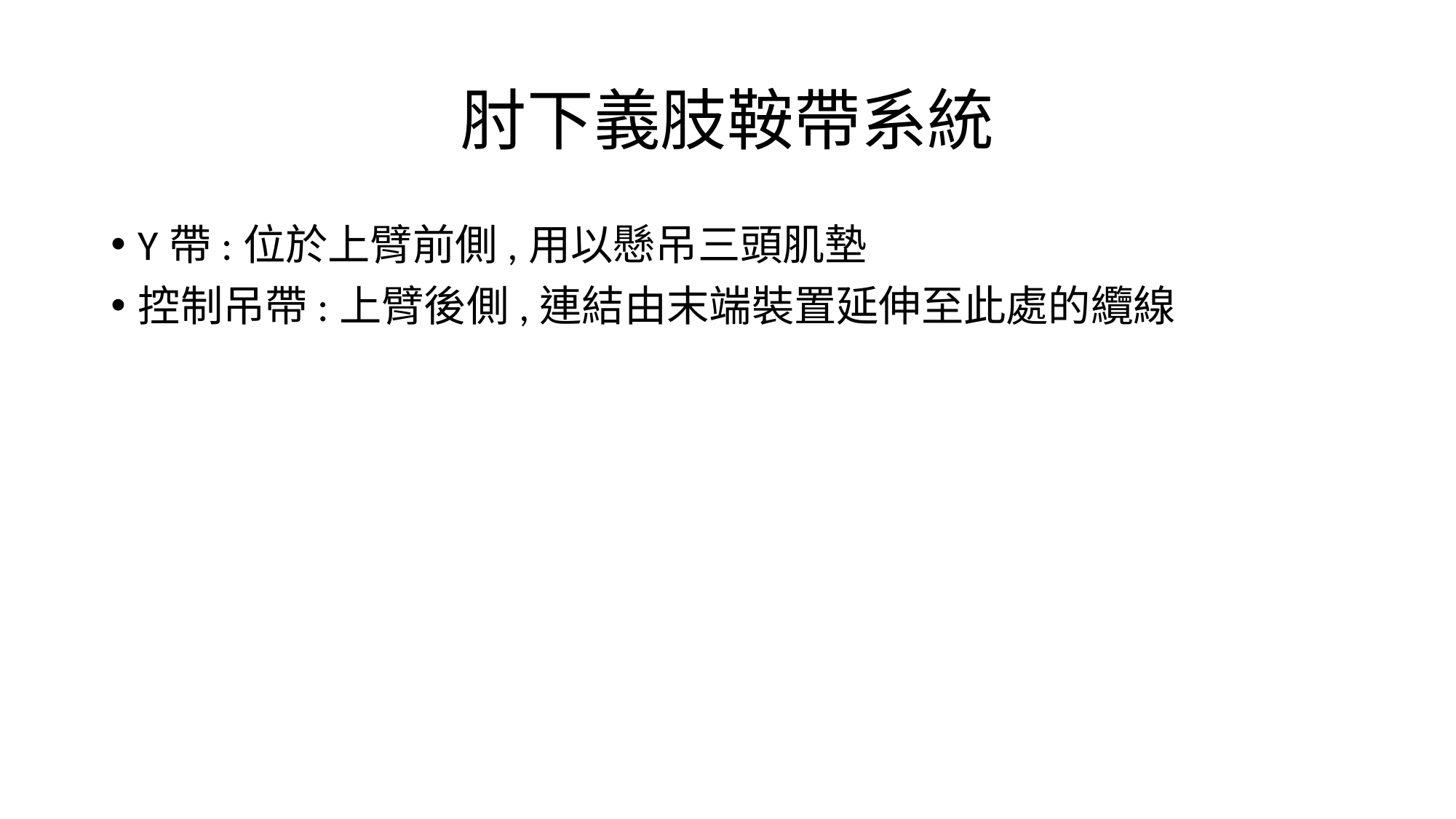

# 肘下義肢鞍帶系統
Y帶:位於上臂前側,用以懸吊三頭肌墊
控制吊帶:上臂後側,連結由末端裝置延伸至此處的纜線